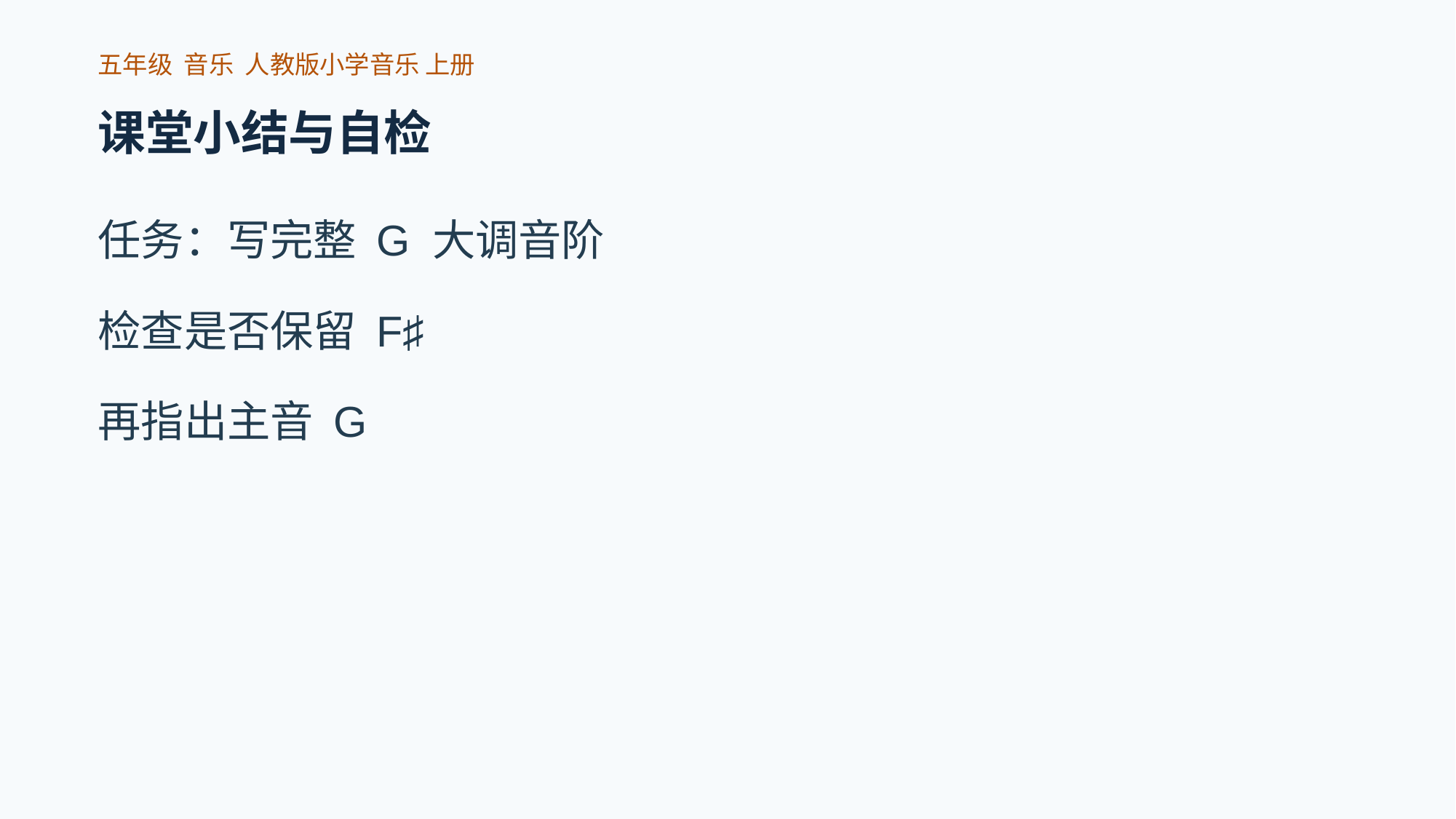

五年级  音乐  人教版小学音乐 上册
课堂小结与自检
任务：写完整 G 大调音阶
检查是否保留 F♯
再指出主音 G